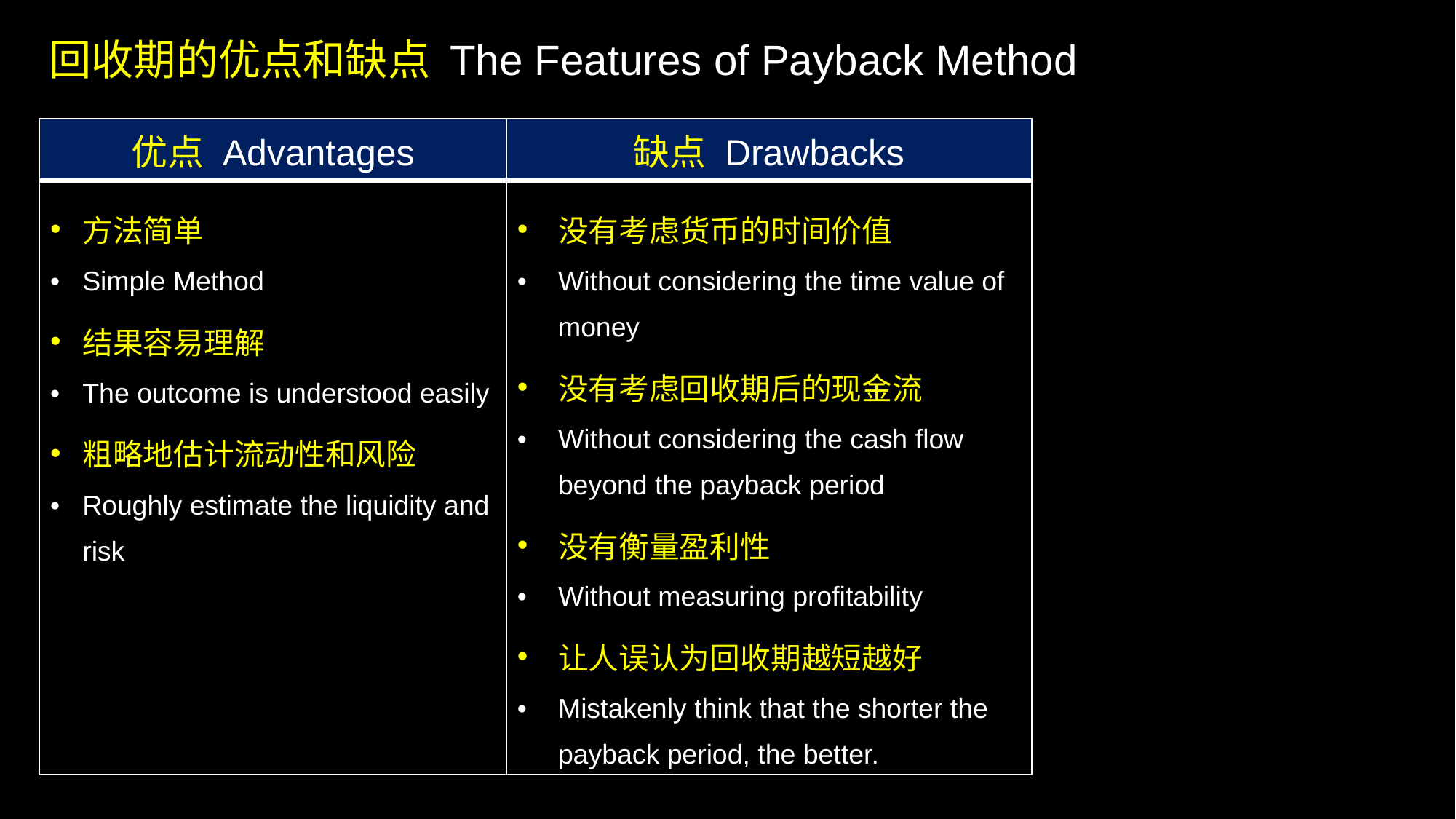

回收期的优点和缺点 The Features of Payback Method
| 优点 Advantages | 缺点 Drawbacks |
| --- | --- |
| 方法简单 Simple Method 结果容易理解 The outcome is understood easily 粗略地估计流动性和风险 Roughly estimate the liquidity and risk | 没有考虑货币的时间价值 Without considering the time value of money 没有考虑回收期后的现金流 Without considering the cash flow beyond the payback period 没有衡量盈利性 Without measuring profitability 让人误认为回收期越短越好 Mistakenly think that the shorter the payback period, the better. |